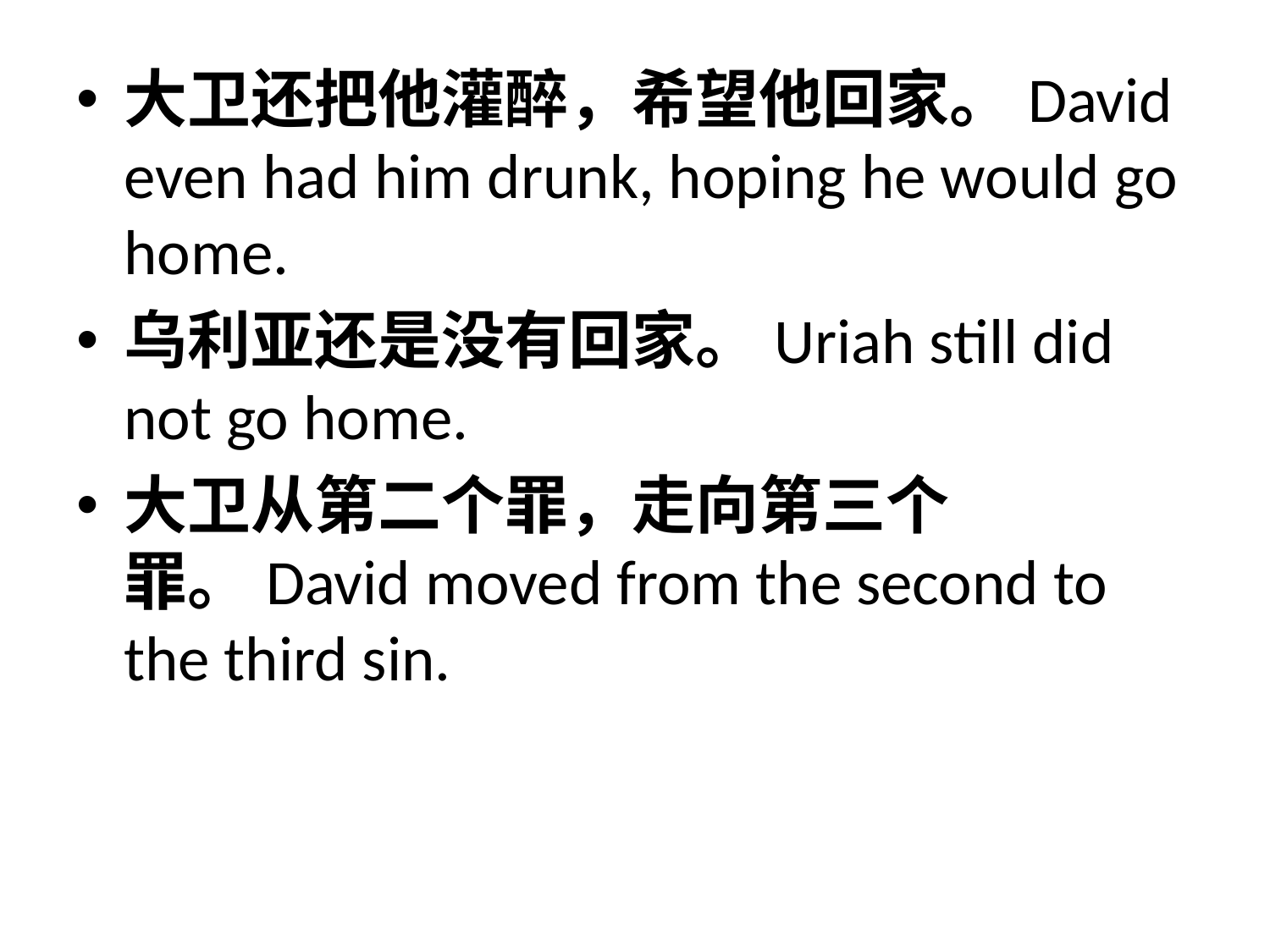

大卫还把他灌醉，希望他回家。David even had him drunk, hoping he would go home.
乌利亚还是没有回家。Uriah still did not go home.
大卫从第二个罪，走向第三个罪。David moved from the second to the third sin.